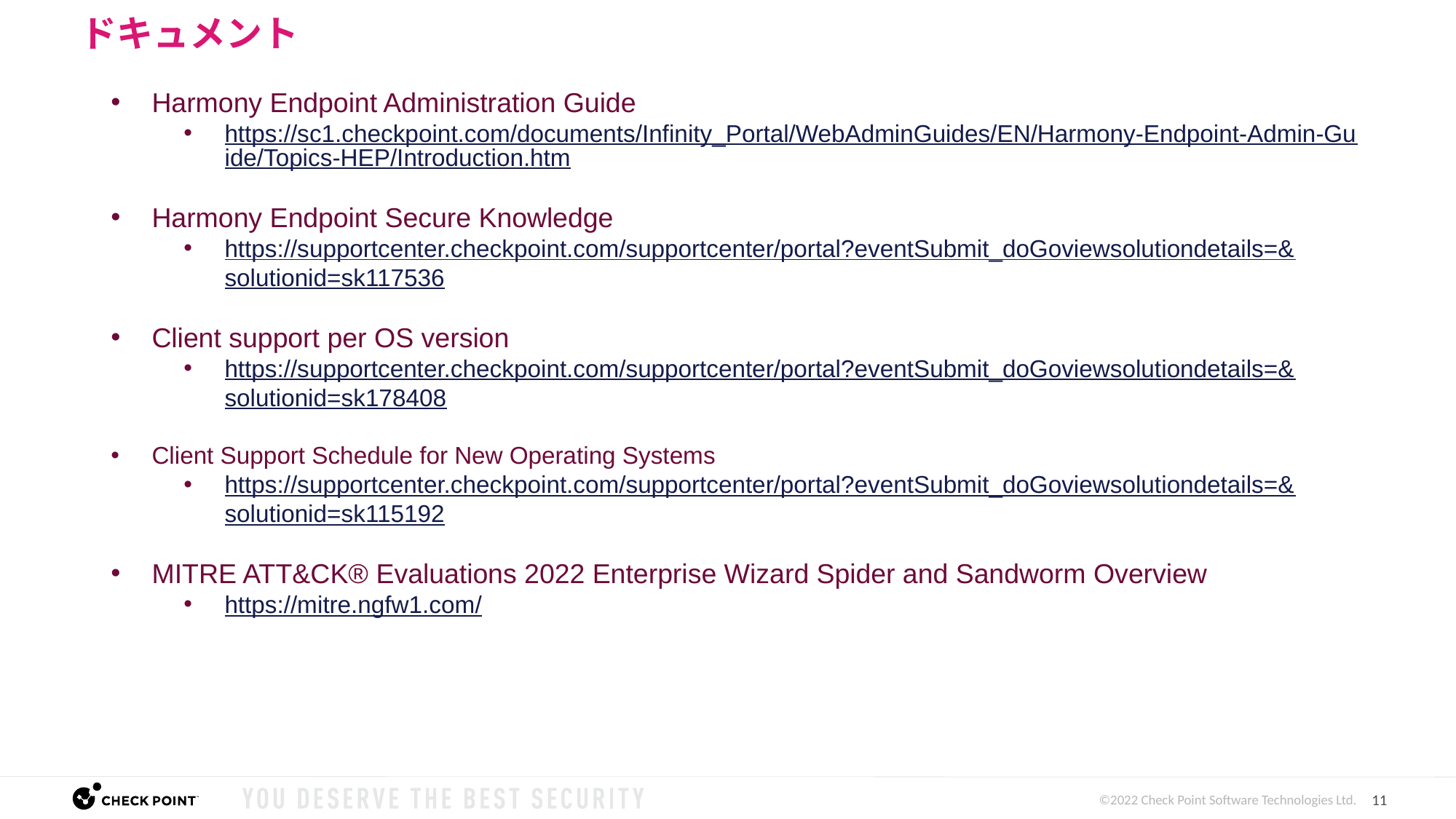

# ドキュメント
Harmony Endpoint Administration Guide
https://sc1.checkpoint.com/documents/Infinity_Portal/WebAdminGuides/EN/Harmony-Endpoint-Admin-Guide/Topics-HEP/Introduction.htm

Harmony Endpoint Secure Knowledge
https://supportcenter.checkpoint.com/supportcenter/portal?eventSubmit_doGoviewsolutiondetails=&solutionid=sk117536

Client support per OS version
https://supportcenter.checkpoint.com/supportcenter/portal?eventSubmit_doGoviewsolutiondetails=&solutionid=sk178408

Client Support Schedule for New Operating Systems
https://supportcenter.checkpoint.com/supportcenter/portal?eventSubmit_doGoviewsolutiondetails=&solutionid=sk115192

MITRE ATT&CK® Evaluations 2022 Enterprise Wizard Spider and Sandworm Overview
https://mitre.ngfw1.com/